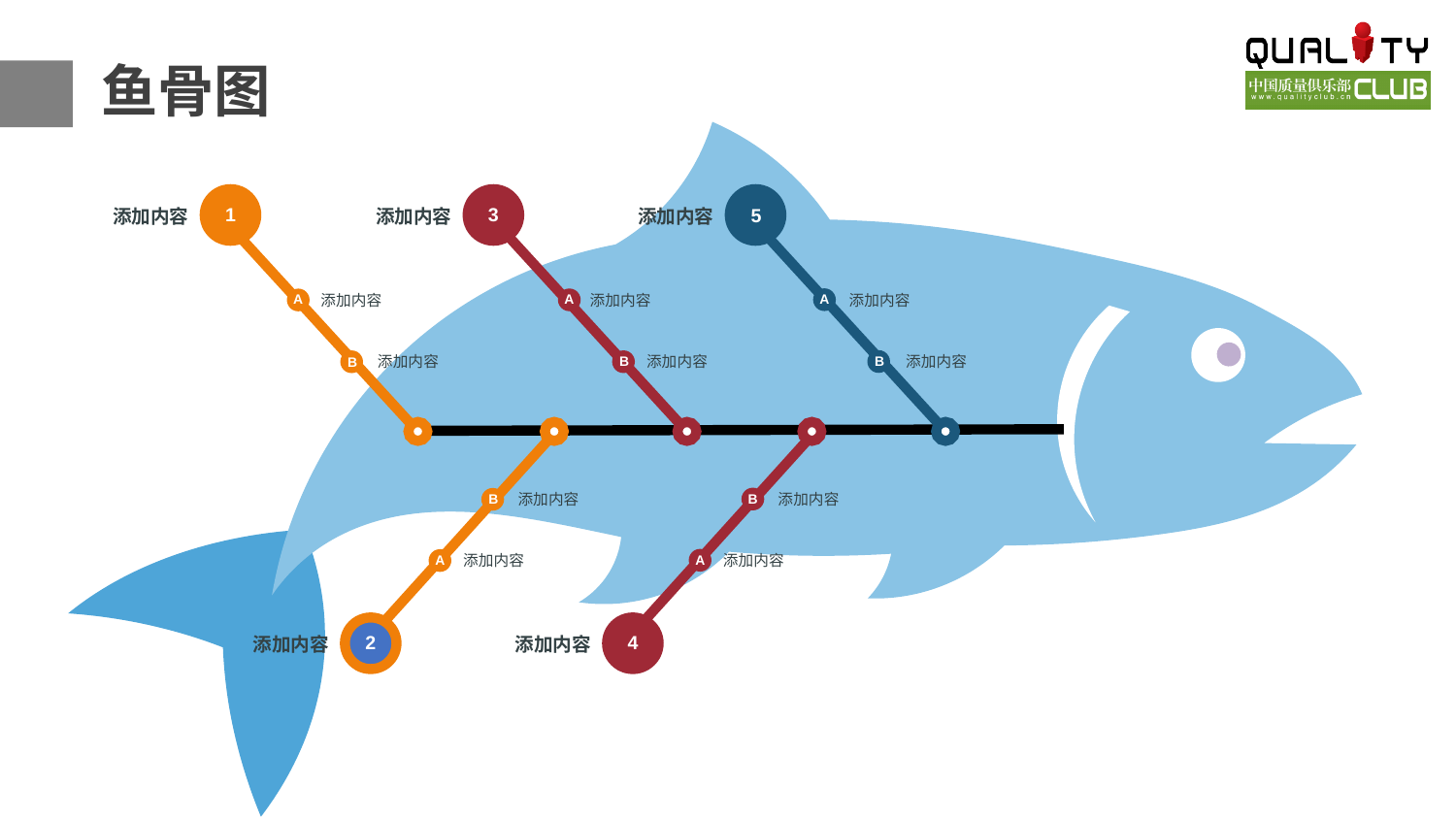

鱼骨图

1
3
5
添加内容
添加内容
添加内容

A
添加内容
添加内容
添加内容
A
A

添加内容
添加内容
添加内容
B
B
B

添加内容
添加内容
B

B

添加内容
添加内容
A

A

2
4
添加内容
添加内容